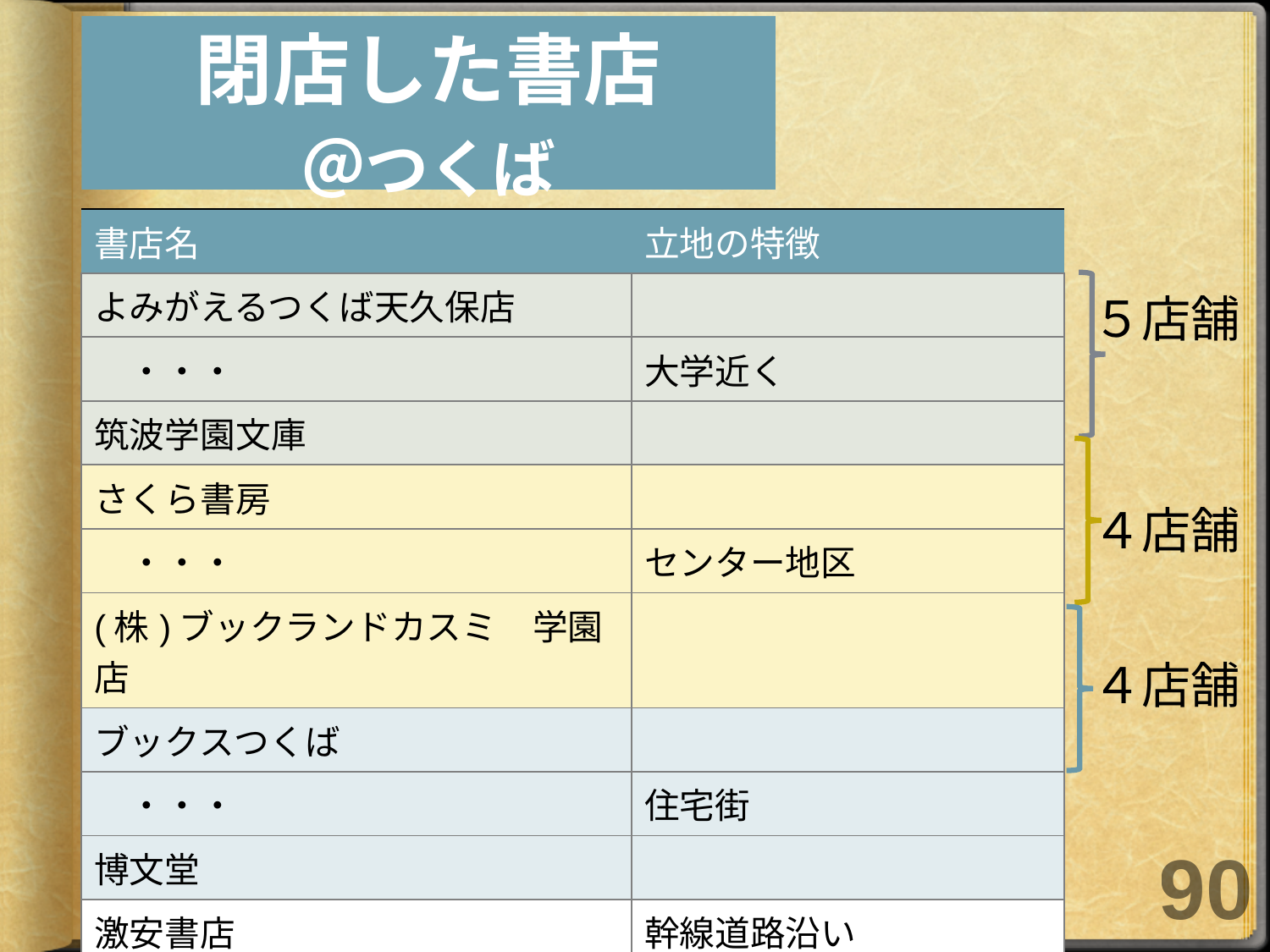

# 閉店した書店 ＠つくば
| 書店名 | 立地の特徴 |
| --- | --- |
| よみがえるつくば天久保店 |  |
| ・・・ | 大学近く |
| 筑波学園文庫 |  |
| さくら書房 |  |
| ・・・ | センター地区 |
| (株)ブックランドカスミ　学園店 |  |
| ブックスつくば |  |
| ・・・ | 住宅街 |
| 博文堂 |  |
| 激安書店 | 幹線道路沿い |
| (株)友朋堂書店　つくばアッセ店 | ショッピングセンター内 |

５店舗

４店舗

４店舗
90